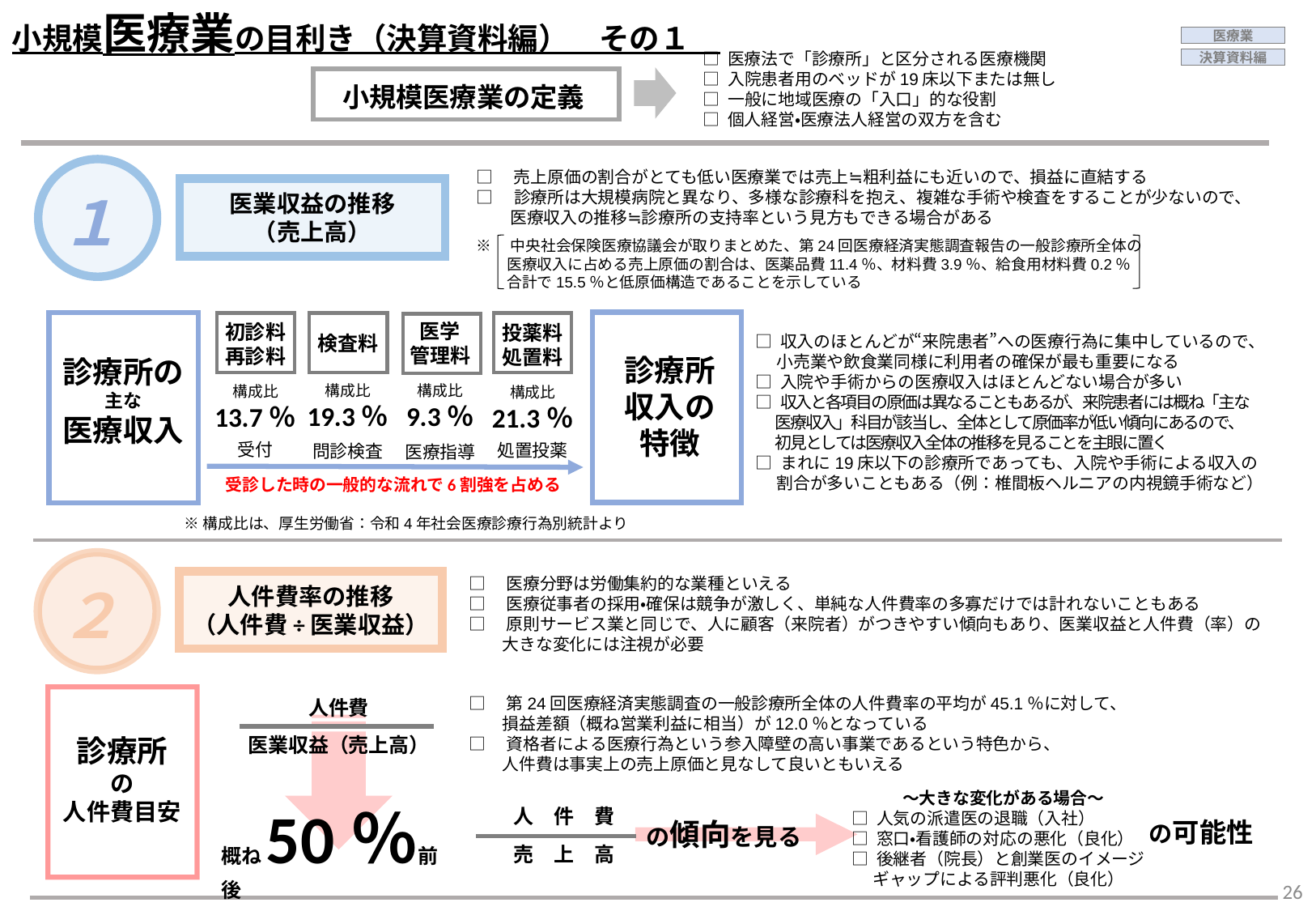

小規模医療業の目利き（決算資料編）　その１
医療業
□ 医療法で「診療所」と区分される医療機関
□ 入院患者用のベッドが19床以下または無し
□ 一般に地域医療の「入口」的な役割
□ 個人経営・医療法人経営の双方を含む
決算資料編

小規模医療業の定義

１
□　売上原価の割合がとても低い医療業では売上≒粗利益にも近いので、損益に直結する
□　診療所は大規模病院と異なり、多様な診療科を抱え、複雑な手術や検査をすることが少ないので、
　　医療収入の推移≒診療所の支持率という見方もできる場合がある
※　中央社会保険医療協議会が取りまとめた、第24回医療経済実態調査報告の一般診療所全体の
　　医療収入に占める売上原価の割合は、医薬品費11.4％、材料費3.9％、給食用材料費0.2％
　　合計で15.5％と低原価構造であることを示している
医業収益の推移
（売上高）

診療所の
主な
医療収入

初診料
再診料
構成比
13.7％

受付

検査料
構成比
19.3％

問診検査
医学
管理料

構成比
9.3％

医療指導

投薬料
処置料
構成比
21.3％

処置投薬
受診した時の一般的な流れで6割強を占める
□ 収入のほとんどが“来院患者”への医療行為に集中しているので、
　 小売業や飲食業同様に利用者の確保が最も重要になる
□ 入院や手術からの医療収入はほとんどない場合が多い
□ 収入と各項目の原価は異なることもあるが、来院患者には概ね「主な
　  医療収入」科目が該当し、全体として原価率が低い傾向にあるので、
　  初見としては医療収入全体の推移を見ることを主眼に置く
□ まれに19床以下の診療所であっても、入院や手術による収入の
　 割合が多いこともある（例：椎間板ヘルニアの内視鏡手術など）
※構成比は、厚生労働省：令和4年社会医療診療行為別統計より
診療所
収入の
特徴

２
□　医療分野は労働集約的な業種といえる
□　医療従事者の採用・確保は競争が激しく、単純な人件費率の多寡だけでは計れないこともある
□　原則サービス業と同じで、人に顧客（来院者）がつきやすい傾向もあり、医業収益と人件費（率）の
　　大きな変化には注視が必要
人件費率の推移
（人件費÷医業収益）
□　第24回医療経済実態調査の一般診療所全体の人件費率の平均が45.1％に対して、
　　損益差額（概ね営業利益に相当）が12.0％となっている
□　資格者による医療行為という参入障壁の高い事業であるという特色から、
　　人件費は事実上の売上原価と見なして良いともいえる

人件費
医業収益（売上高）

概ね50％前後
診療所
の
人件費目安
人　件　費
売　上　高
　　　～大きな変化がある場合～
□ 人気の派遣医の退職（入社）
□ 窓口・看護師の対応の悪化（良化）
□ 後継者（院長）と創業医のイメージ
　 ギャップによる評判悪化（良化）
の傾向を見る
の可能性
26